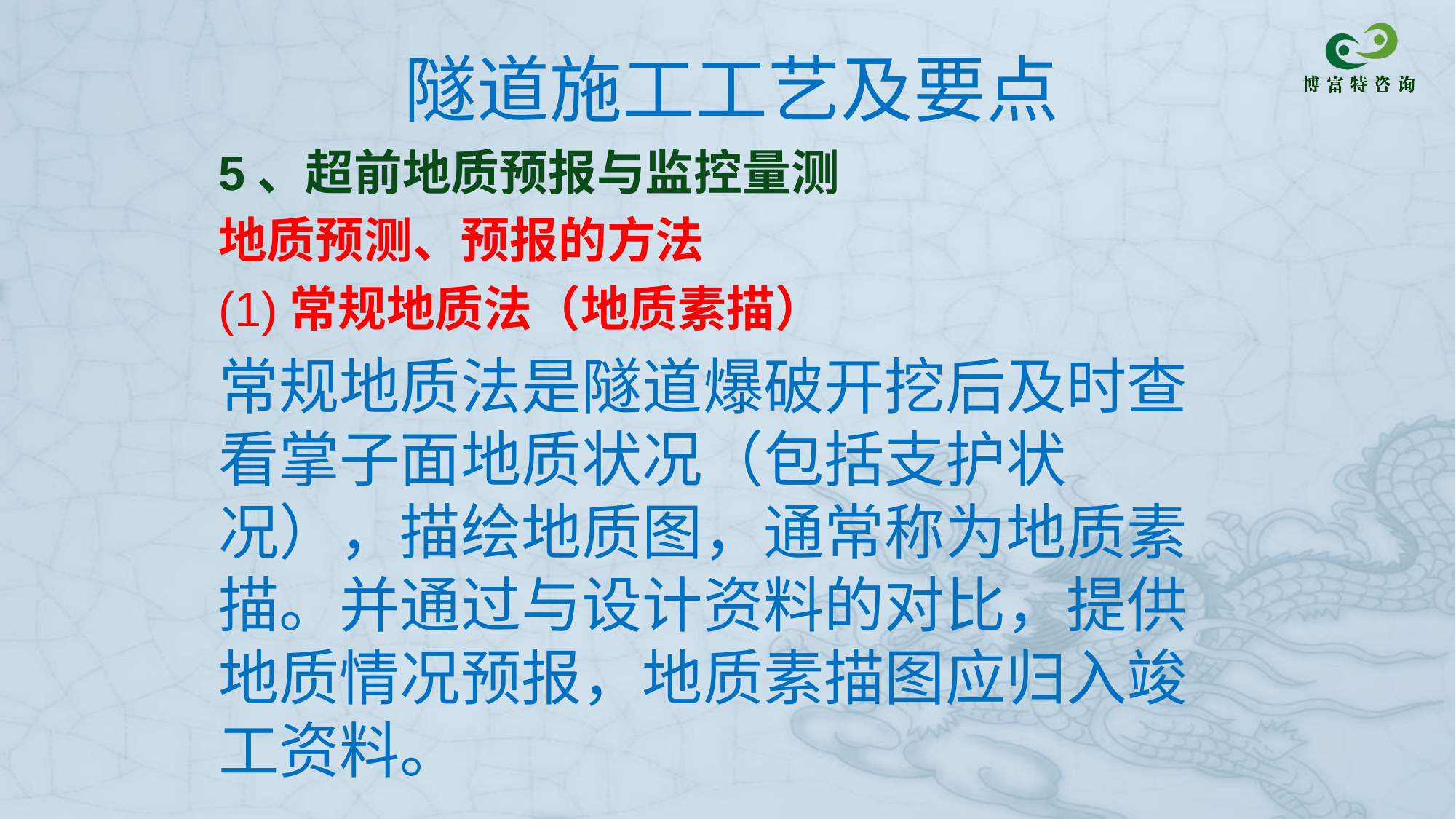

# 隧道施工工艺及要点
5、超前地质预报与监控量测
地质预测、预报的方法
(1)常规地质法（地质素描）
常规地质法是隧道爆破开挖后及时查看掌子面地质状况（包括支护状况），描绘地质图，通常称为地质素描。并通过与设计资料的对比，提供地质情况预报，地质素描图应归入竣工资料。